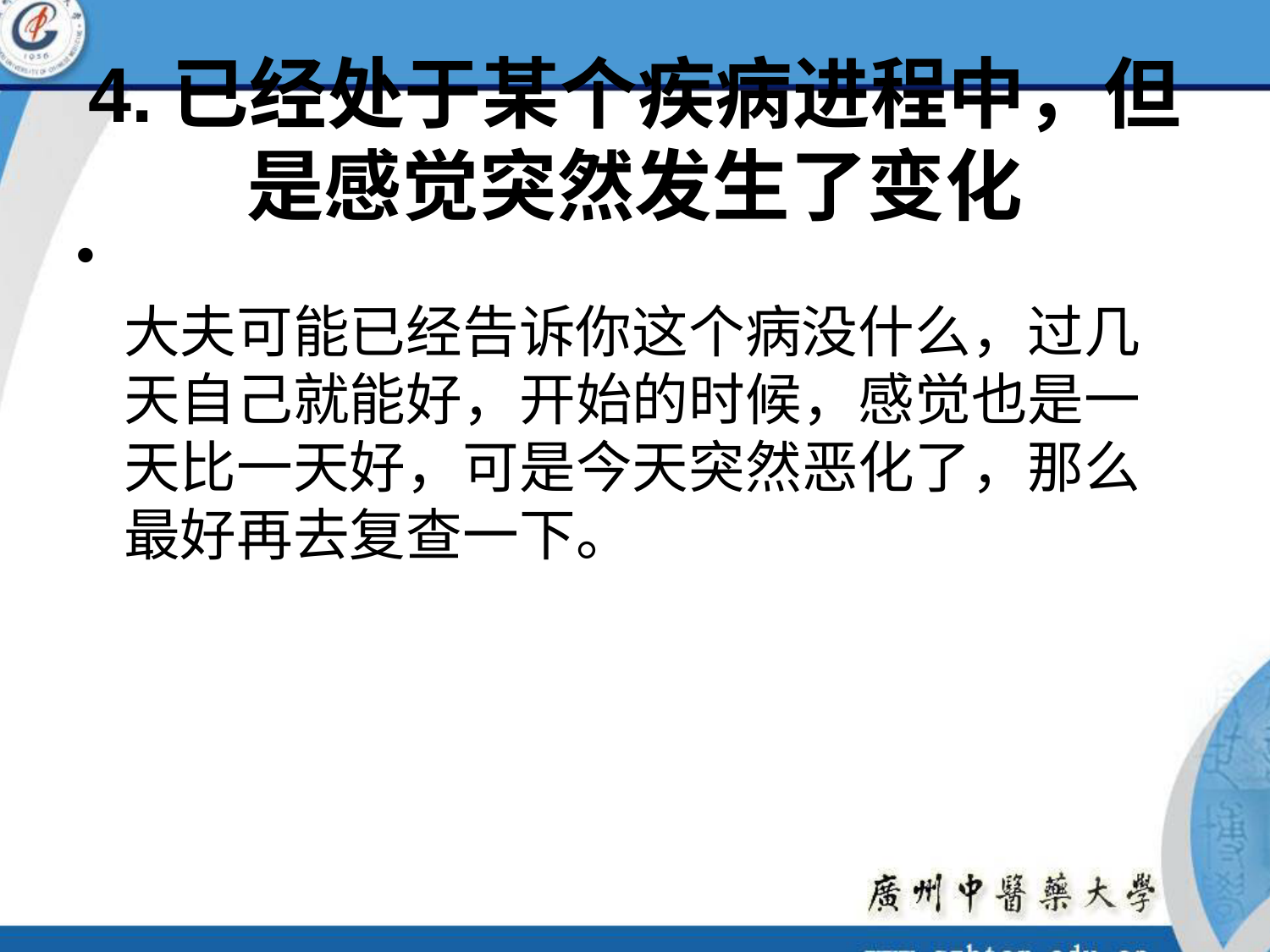

# 4.已经处于某个疾病进程中，但是感觉突然发生了变化
大夫可能已经告诉你这个病没什么，过几天自己就能好，开始的时候，感觉也是一天比一天好，可是今天突然恶化了，那么最好再去复查一下。